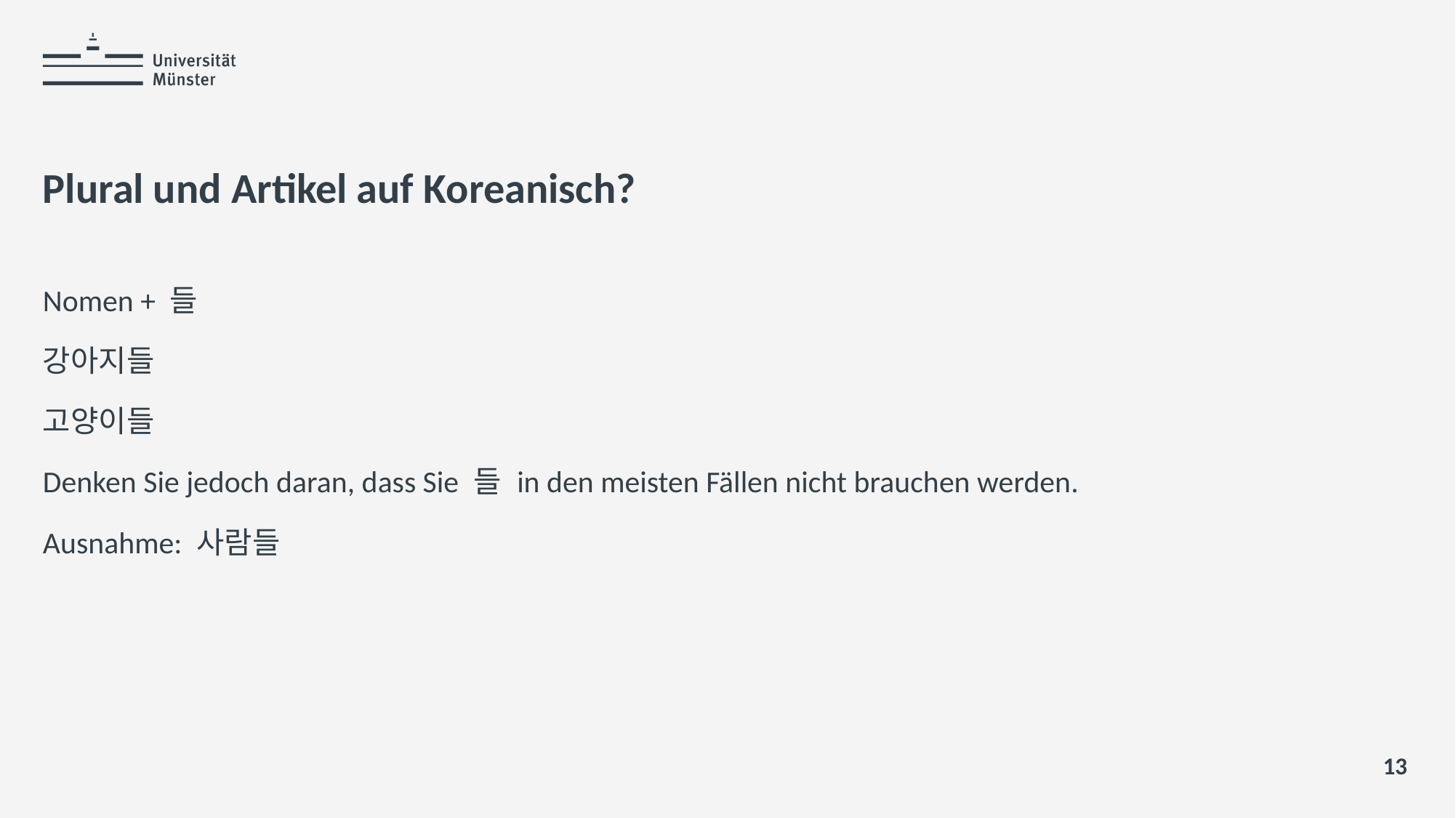

# Plural und Artikel auf Koreanisch?
Nomen + 들
강아지들
고양이들
Denken Sie jedoch daran, dass Sie 들 in den meisten Fällen nicht brauchen werden.
Ausnahme: 사람들

13